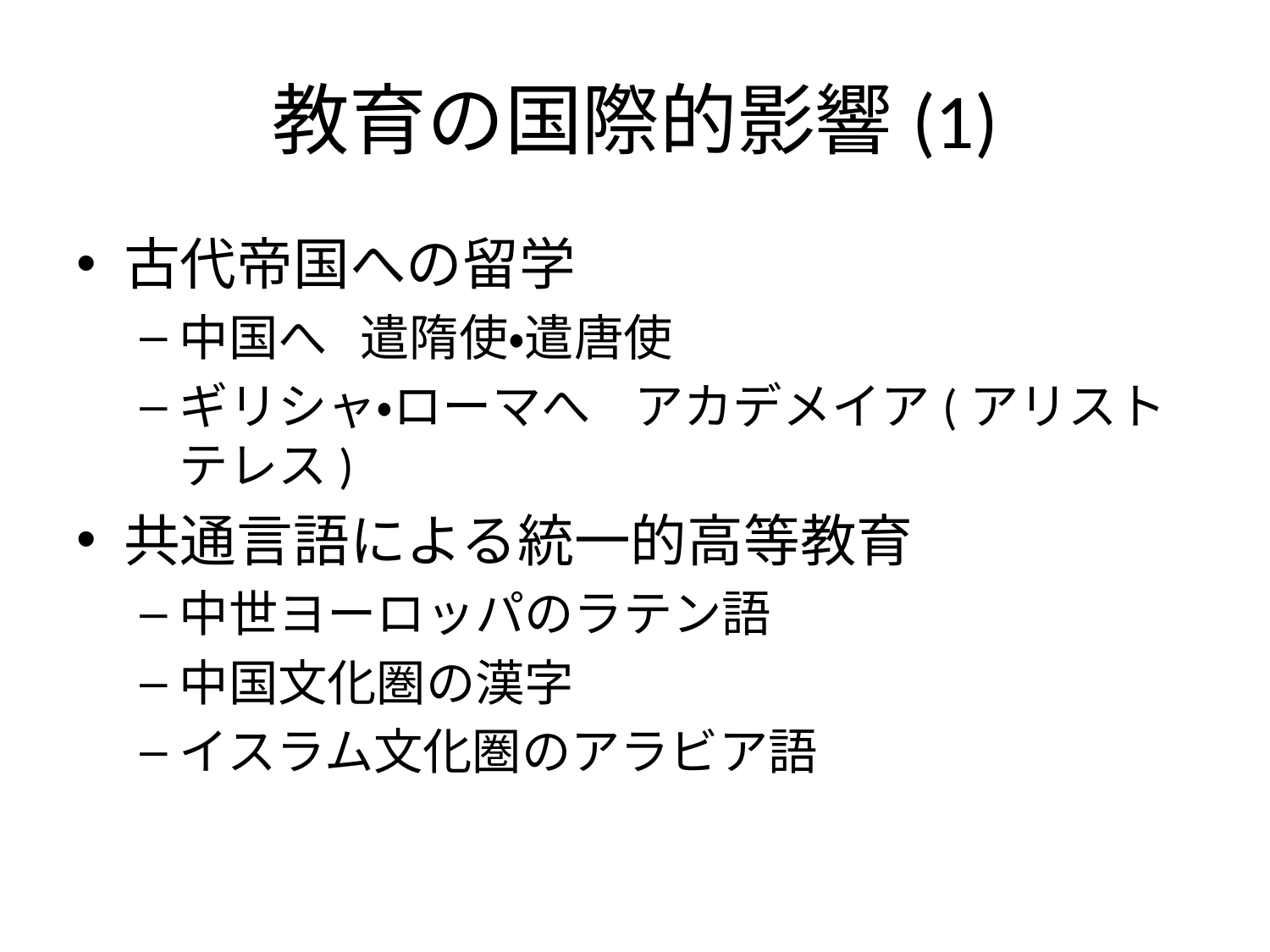

# 教育の国際的影響(1)
古代帝国への留学
中国へ   遣隋使・遣唐使
ギリシャ・ローマへ    アカデメイア(アリストテレス)
共通言語による統一的高等教育
中世ヨーロッパのラテン語
中国文化圏の漢字
イスラム文化圏のアラビア語